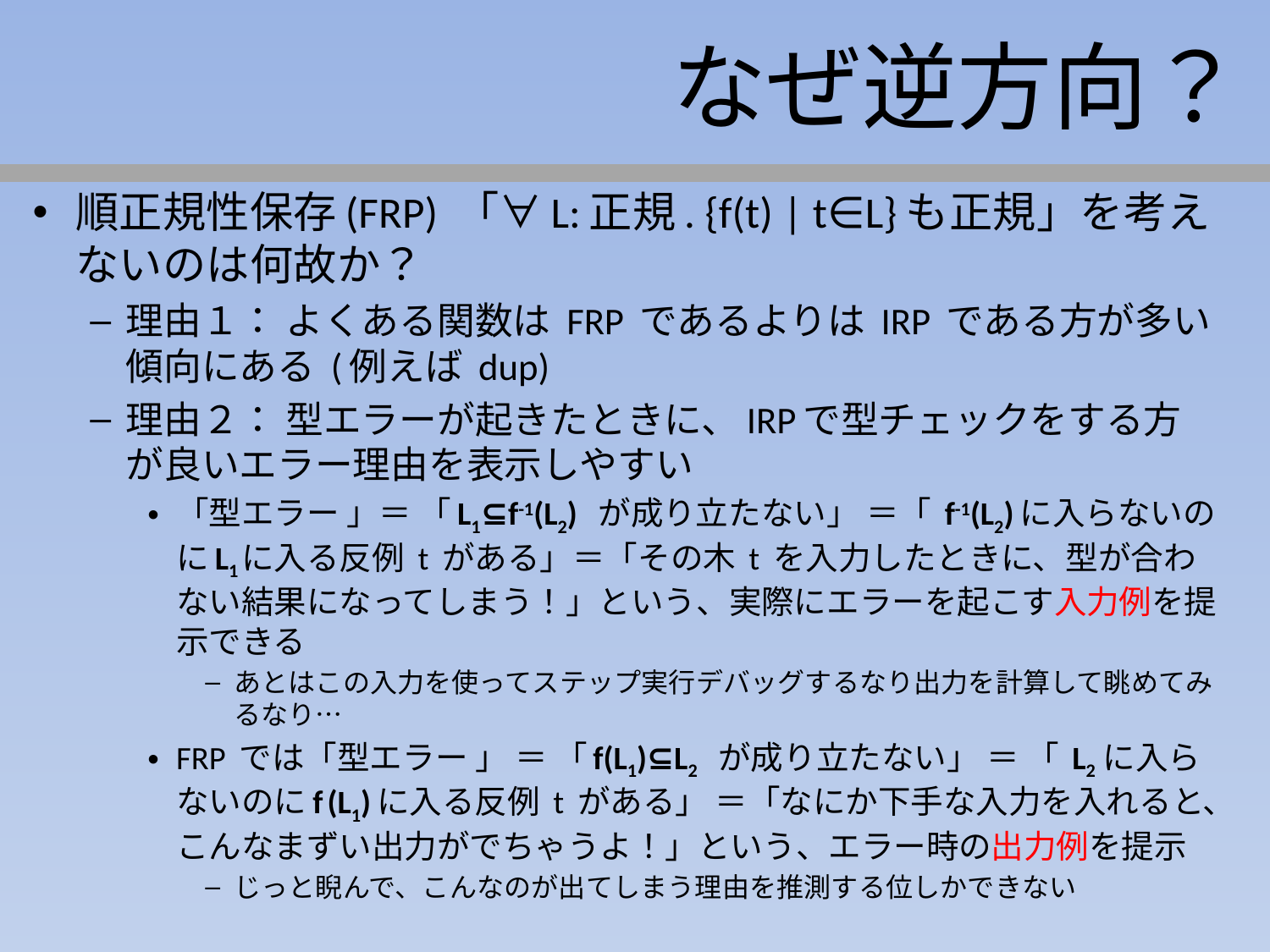

# なぜ逆方向？
順正規性保存(FRP) 「∀L:正規. {f(t) | t∈L}も正規」を考えないのは何故か？
理由１： よくある関数は FRP であるよりは IRP である方が多い傾向にある (例えば dup)
理由２： 型エラーが起きたときに、IRPで型チェックをする方が良いエラー理由を表示しやすい
「型エラー 」＝ 「L1⊆f-1(L2)  が成り立たない」 ＝「 f-1(L2)に入らないのにL1に入る反例 t がある」＝「その木 t を入力したときに、型が合わない結果になってしまう！」という、実際にエラーを起こす入力例を提示できる
あとはこの入力を使ってステップ実行デバッグするなり出力を計算して眺めてみるなり…
FRP では「型エラー 」 ＝ 「f(L1)⊆L2  が成り立たない」 ＝ 「 L2 に入らないのにf (L1)に入る反例 t がある」 ＝「なにか下手な入力を入れると、こんなまずい出力がでちゃうよ！」という、エラー時の出力例を提示
じっと睨んで、こんなのが出てしまう理由を推測する位しかできない